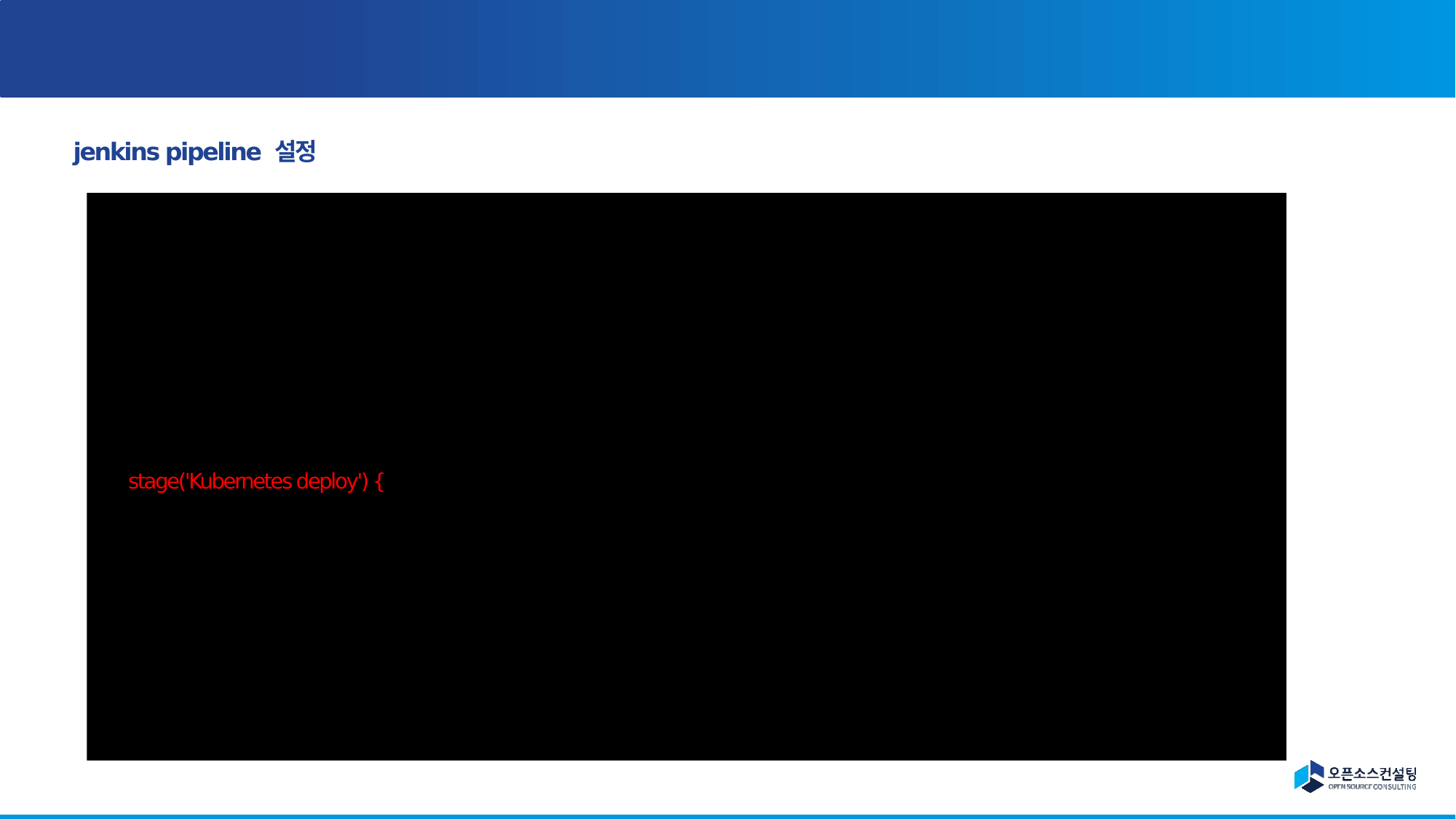

# Jenkins 빌드잡 pipeline 구성 –  (예시) 기상청 Visual_map (5)
 jenkins pipeline 설정

                    sh "docker build -t ${IMAGE_LOC} ${env.VERBOSE_FLAG} --rm --force-rm --pull --network host .“
                    echo "docker push"
                    sh "docker push ${IMAGE_LOC}"
                }
            }
        }

        stage('Kubernetes deploy') {
            steps {
                kubernetesDeploy configs: "src/main/resources/deployment.yaml", kubeconfigId: 'portal'
                sh "kubectl --kubeconfig=/usr/share/jenkins/.jenkins/.kube/config rollout restart deployment/wildfly-deployment"
            }
        }
    }
}